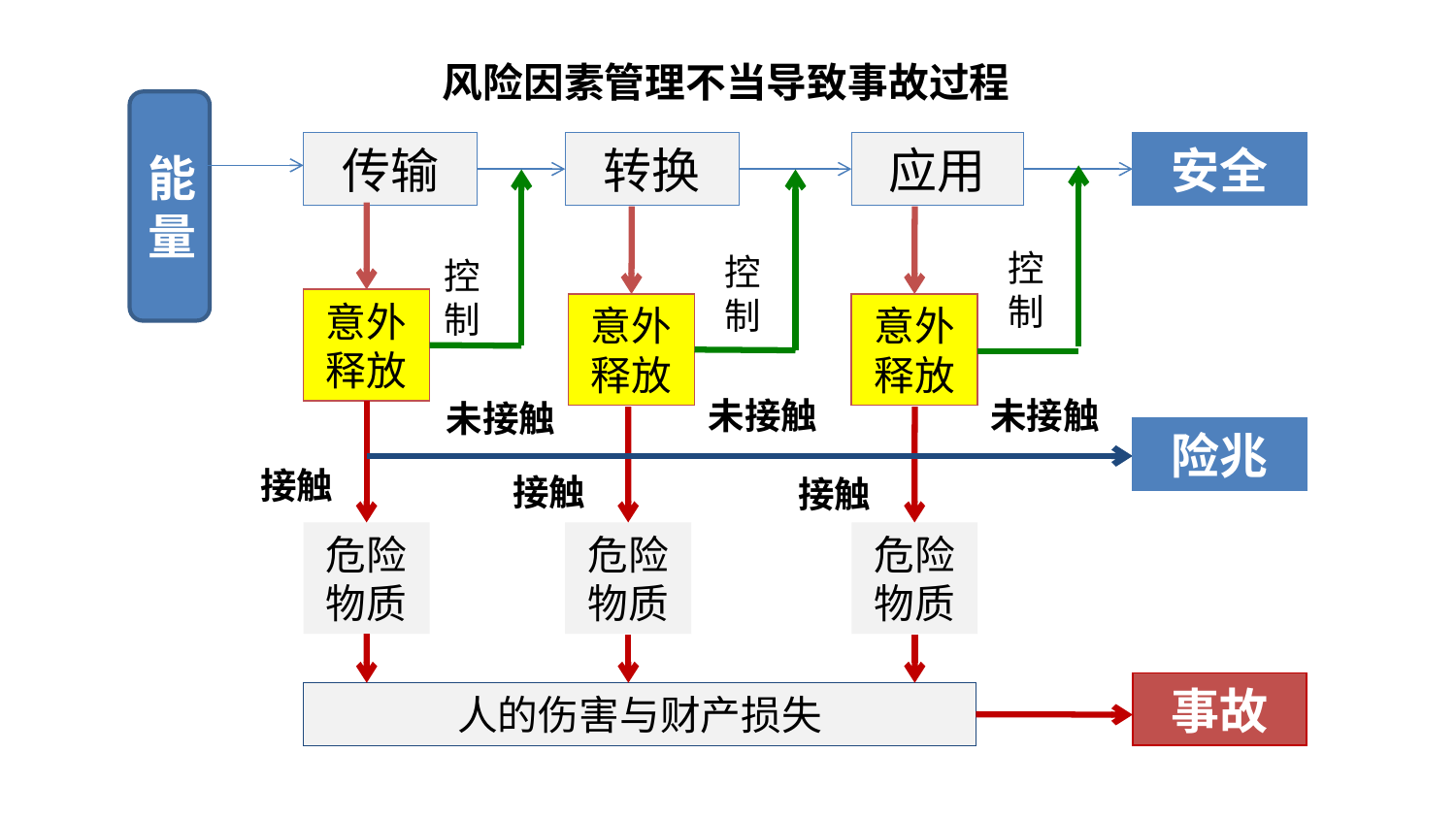

风险因素管理不当导致事故过程
能量
传输
转换
应用
安全
控制
控制
控制
意外释放
意外释放
意外释放
未接触
未接触
未接触
险兆
接触
接触
接触
危险物质
危险物质
危险物质
事故
人的伤害与财产损失